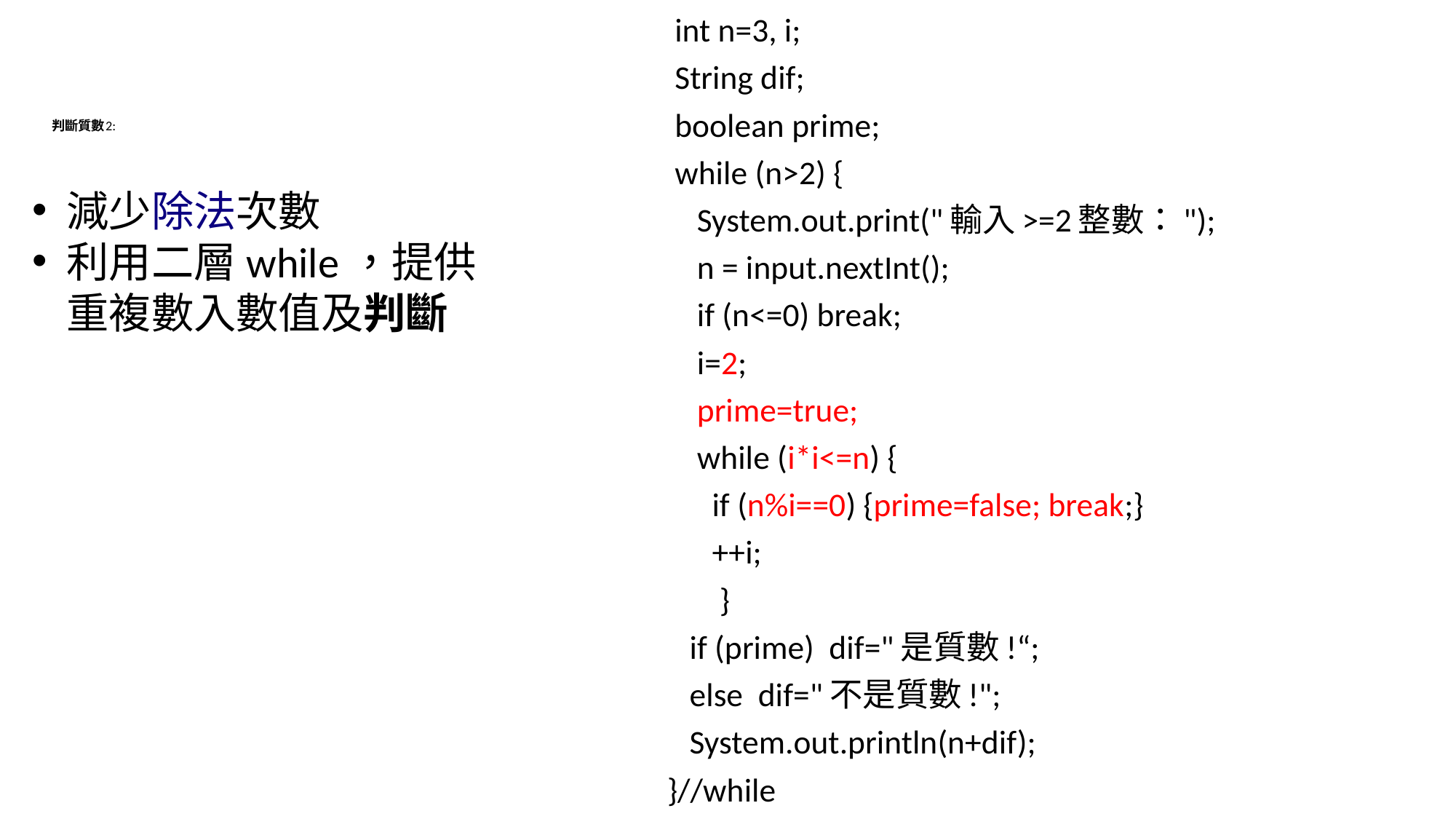

int n=3, i;
 String dif;
 boolean prime;
 while (n>2) {
    System.out.print("輸入>=2整數：");
    n = input.nextInt();
    if (n<=0) break;
    i=2;
    prime=true;
    while (i*i<=n) {
      if (n%i==0) {prime=false; break;}
      ++i;
       }
   if (prime)  dif="是質數!“;
   else  dif="不是質數!";
   System.out.println(n+dif);
}//while
# 判斷質數2:
減少除法次數
利用二層while，提供重複數入數值及判斷